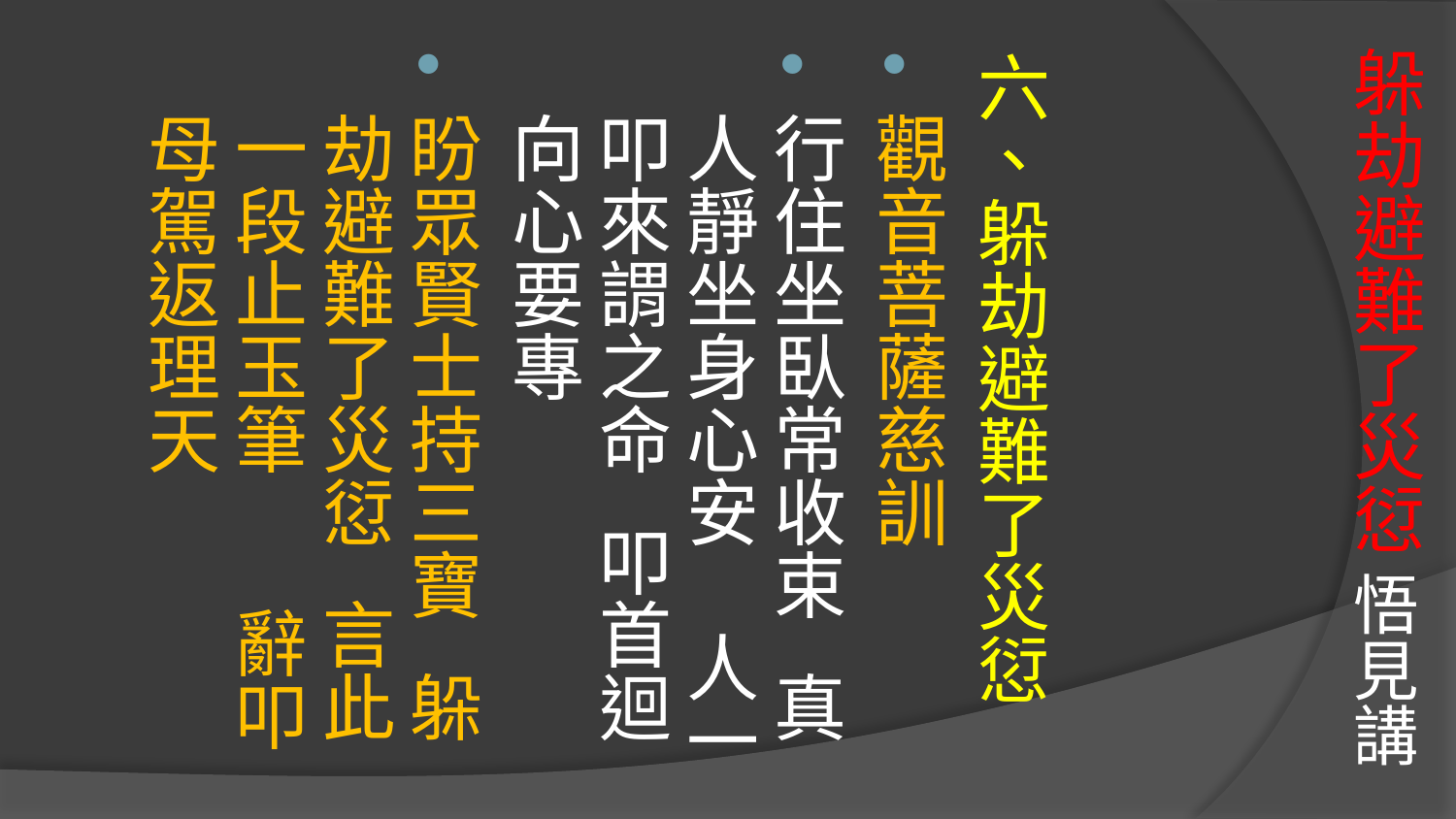

# 躲劫避難了災愆 悟見講
六、躲劫避難了災愆
觀音菩薩慈訓
行住坐臥常收束   真人靜坐身心安     人一叩來謂之命   叩首迴向心要專
盼眾賢士持三寶   躲劫避難了災愆   言此一段止玉筆        辭叩母駕返理天